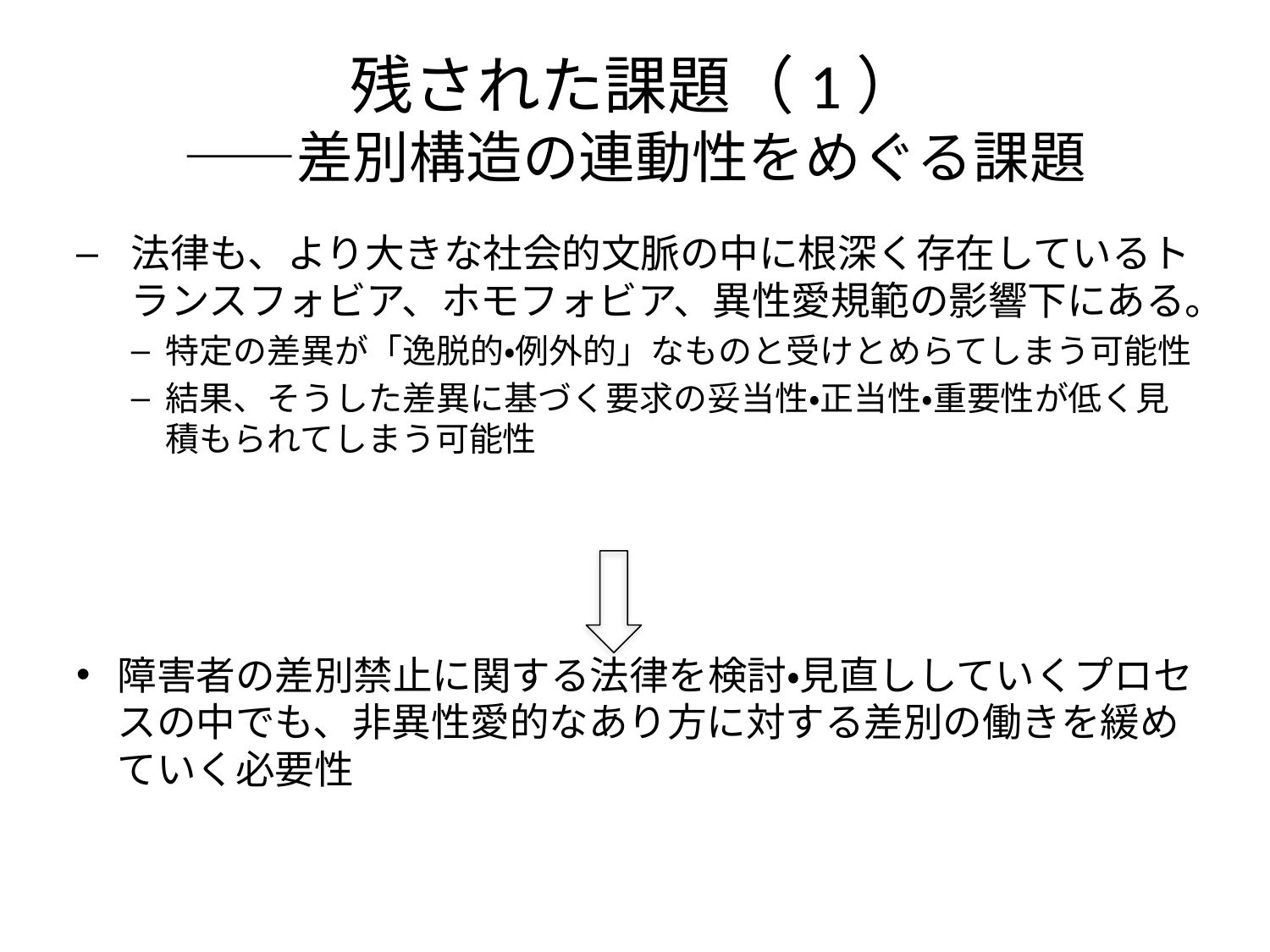

# 残された課題（1） ——差別構造の連動性をめぐる課題
法律も、より大きな社会的文脈の中に根深く存在しているトランスフォビア、ホモフォビア、異性愛規範の影響下にある。
特定の差異が「逸脱的・例外的」なものと受けとめらてしまう可能性
結果、そうした差異に基づく要求の妥当性・正当性・重要性が低く見積もられてしまう可能性

障害者の差別禁止に関する法律を検討・見直ししていくプロセスの中でも、非異性愛的なあり方に対する差別の働きを緩めていく必要性